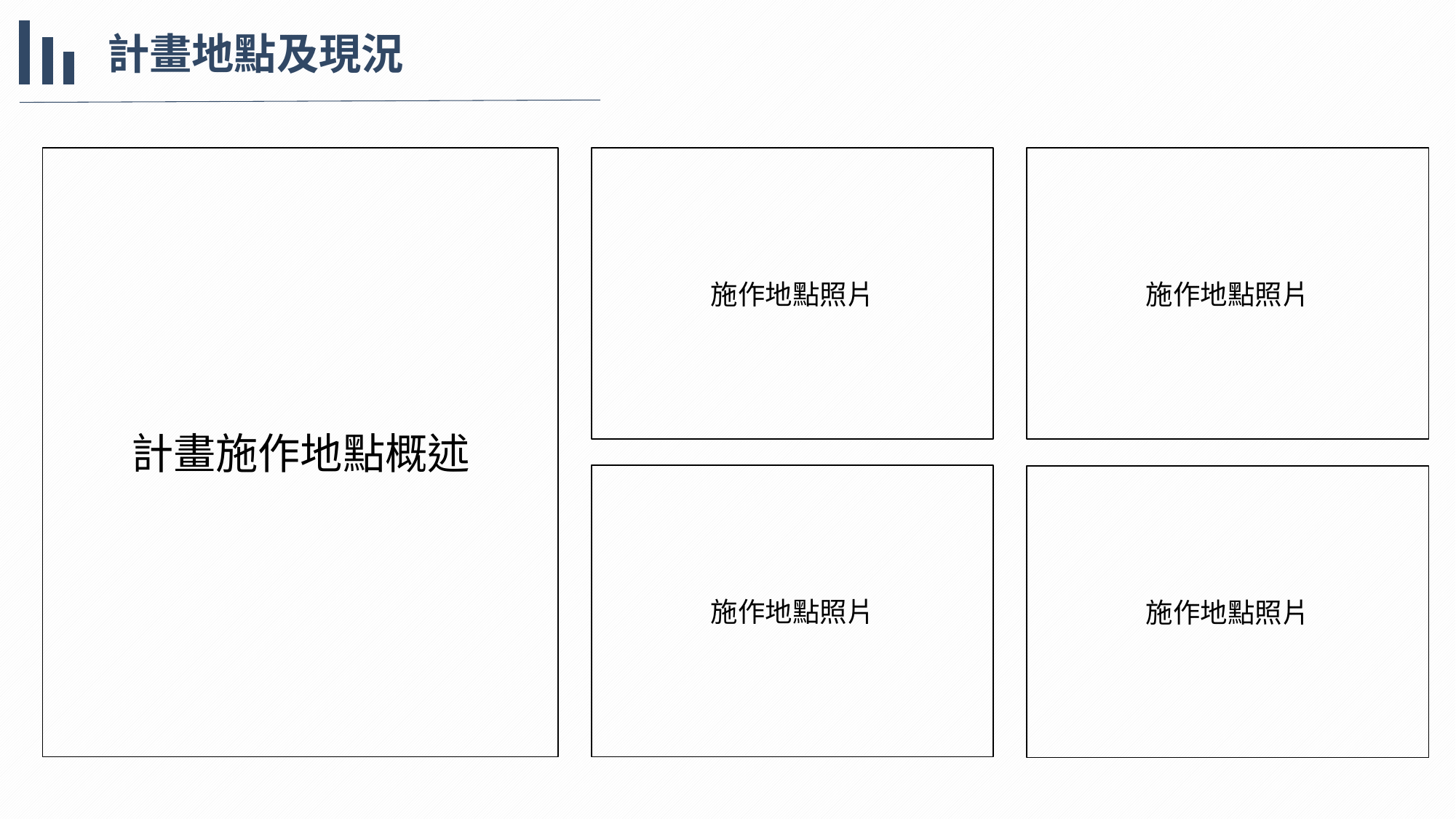

計畫地點及現況

施作地點照片
施作地點照片
計畫施作地點概述
施作地點照片
施作地點照片